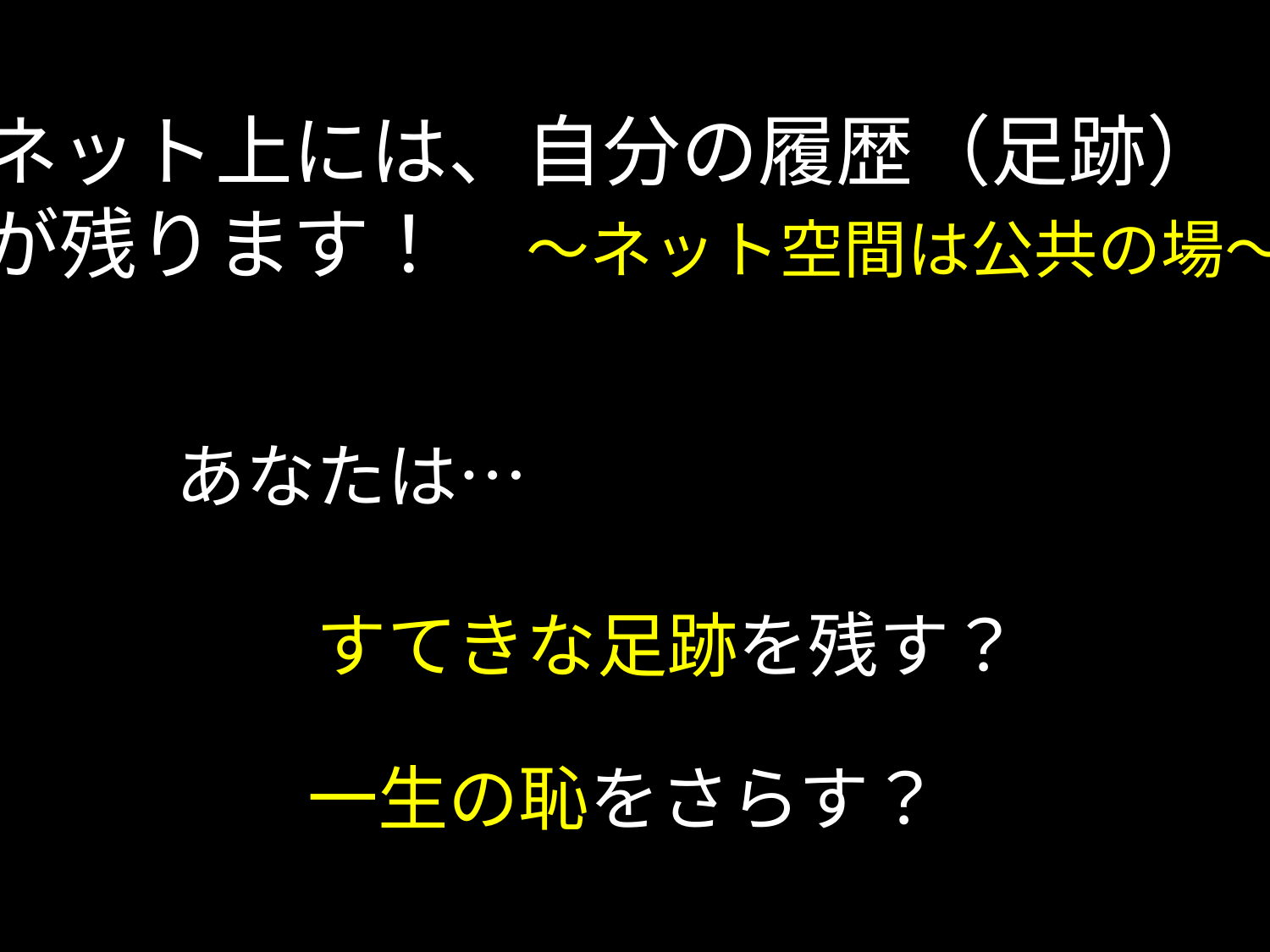

ネット上には、自分の履歴（足跡）
が残ります！　～ネット空間は公共の場～
あなたは…

　　すてきな足跡を残す？
一生の恥をさらす？